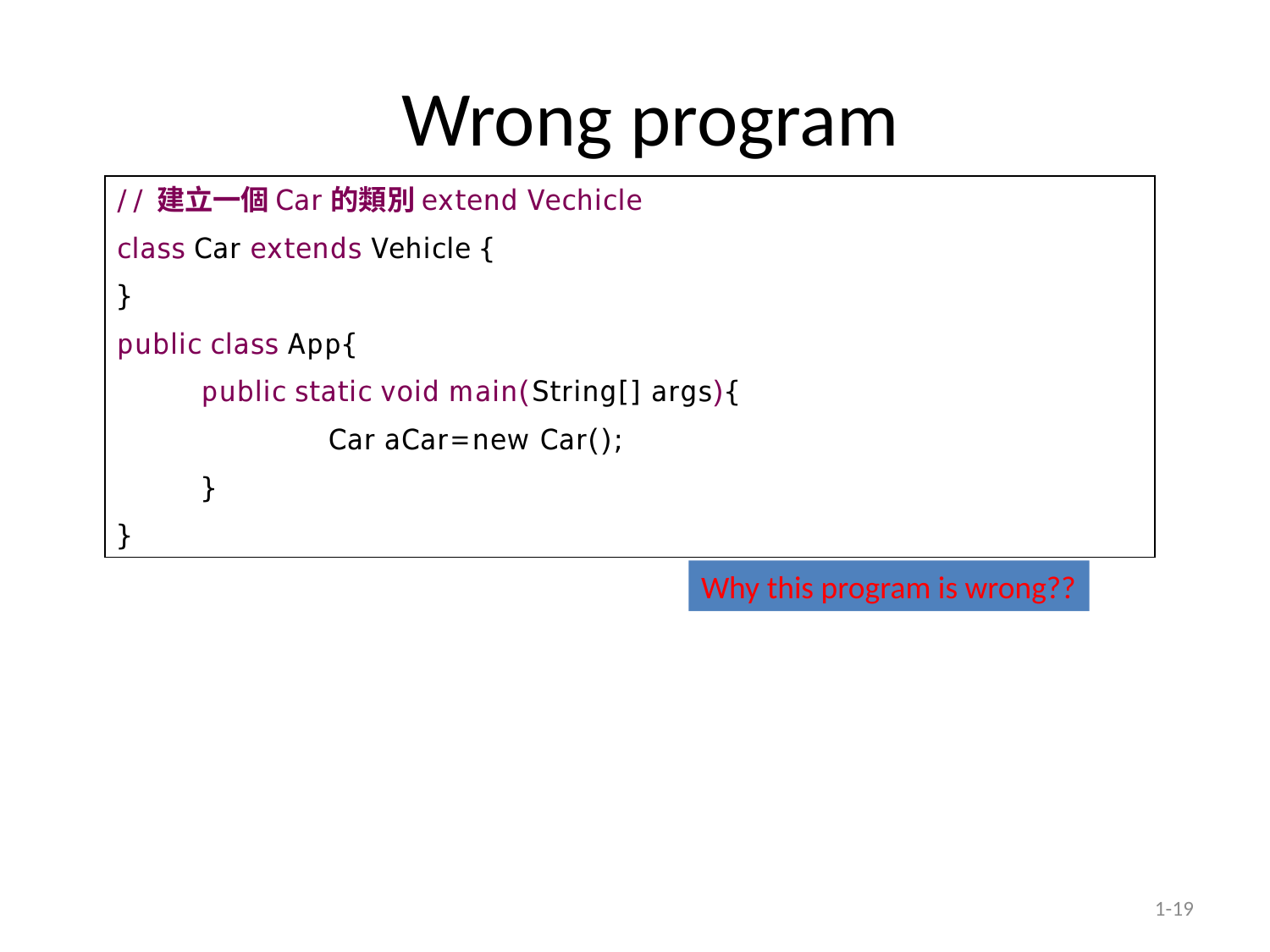

# Wrong program
//建立一個Car的類別extend Vechicle
class Car extends Vehicle {
}
public class App{
	public static void main(String[] args){
		Car aCar=new Car();
	}
}
Why this program is wrong??
1-19